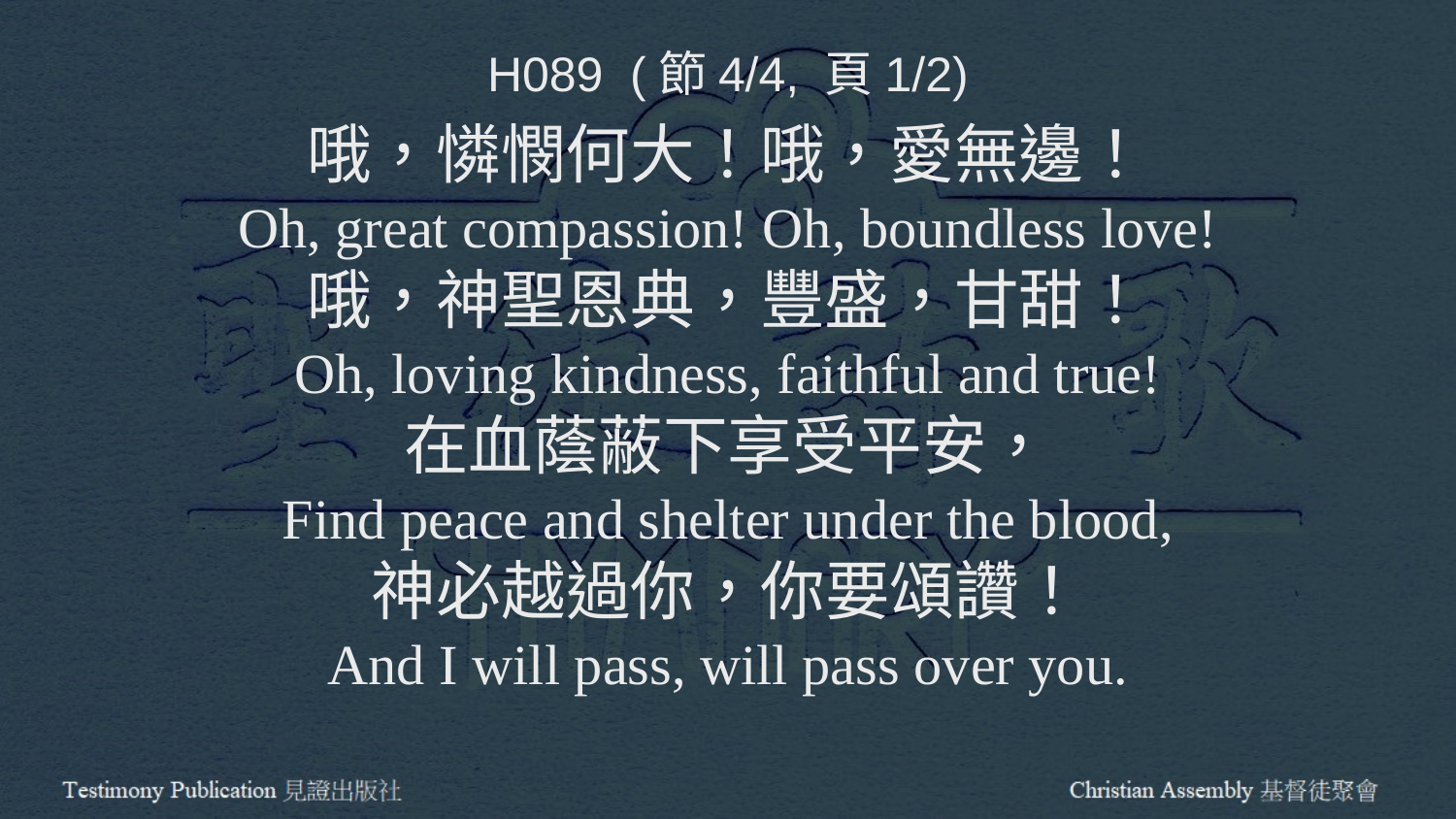

H089  (節4/4, 頁1/2)
哦，憐憫何大！哦，愛無邊！
Oh, great compassion! Oh, boundless love!
哦，神聖恩典，豐盛，甘甜！
Oh, loving kindness, faithful and true!
在血蔭蔽下享受平安，
Find peace and shelter under the blood,
神必越過你，你要頌讚！
And I will pass, will pass over you.